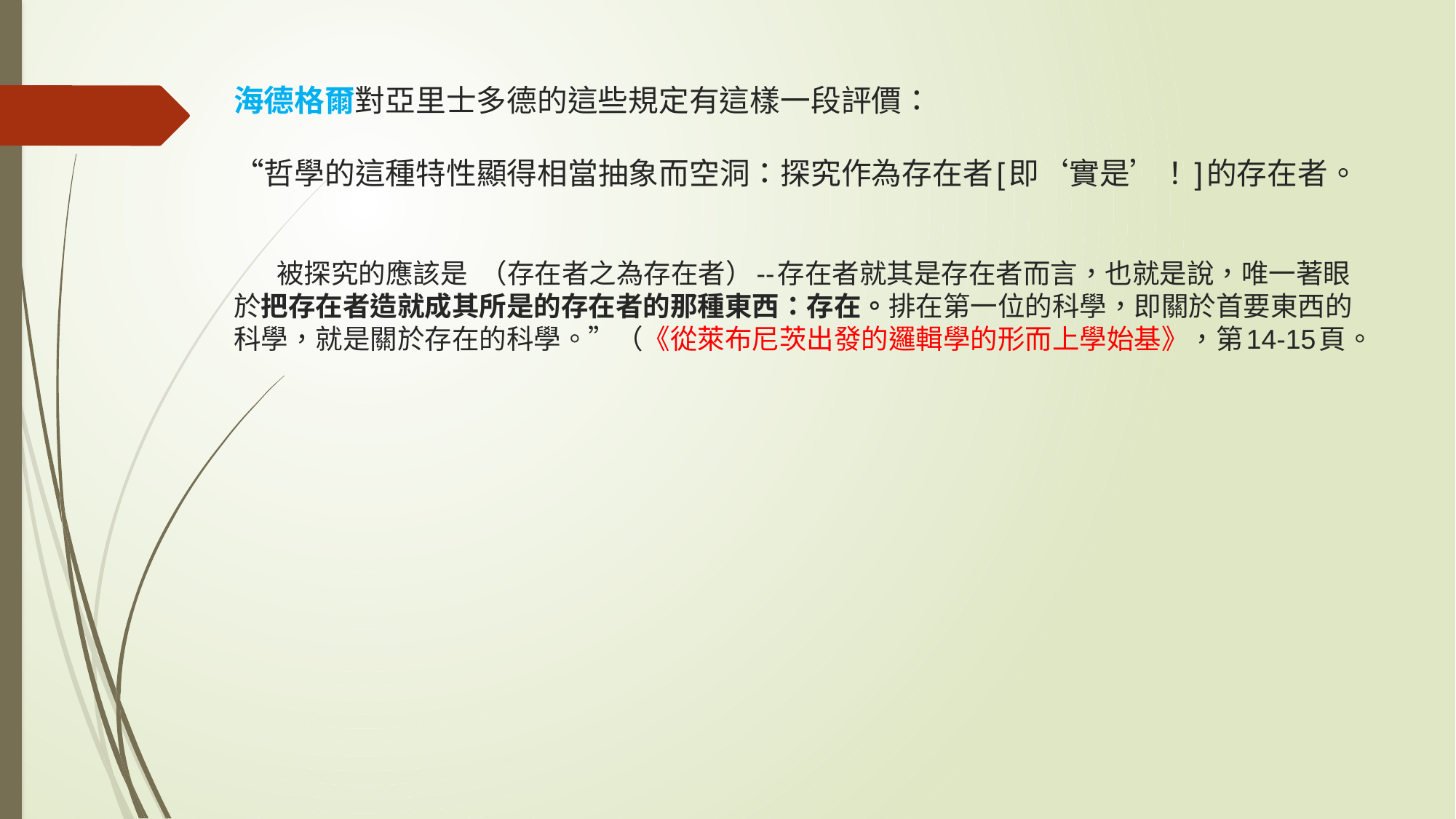

# 海德格爾對亞里士多德的這些規定有這樣一段評價： “哲學的這種特性顯得相當抽象而空洞：探究作為存在者[即‘實是’！]的存在者。 被探究的應該是  （存在者之為存在者）--存在者就其是存在者而言，也就是說，唯一著眼於把存在者造就成其所是的存在者的那種東西：存在。排在第一位的科學，即關於首要東西的科學，就是關於存在的科學。”（《從萊布尼茨出發的邏輯學的形而上學始基》，第14-15頁。